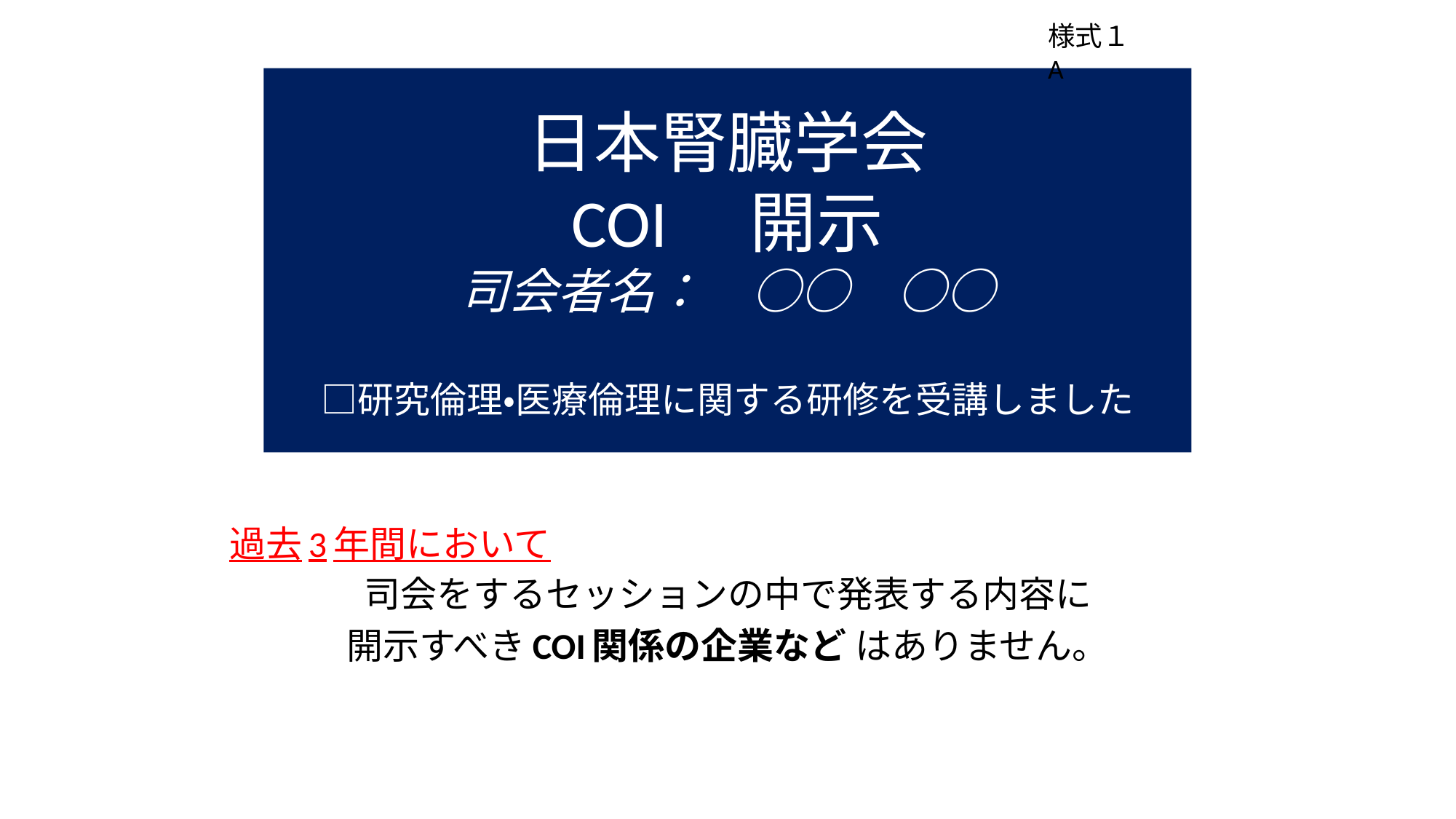

様式１A
# 日本腎臓学会 COI　開示 司会者名：　○○　○○ □研究倫理・医療倫理に関する研修を受講しました

過去3年間において
司会をするセッションの中で発表する内容に
開示すべきCOI関係の企業など はありません。